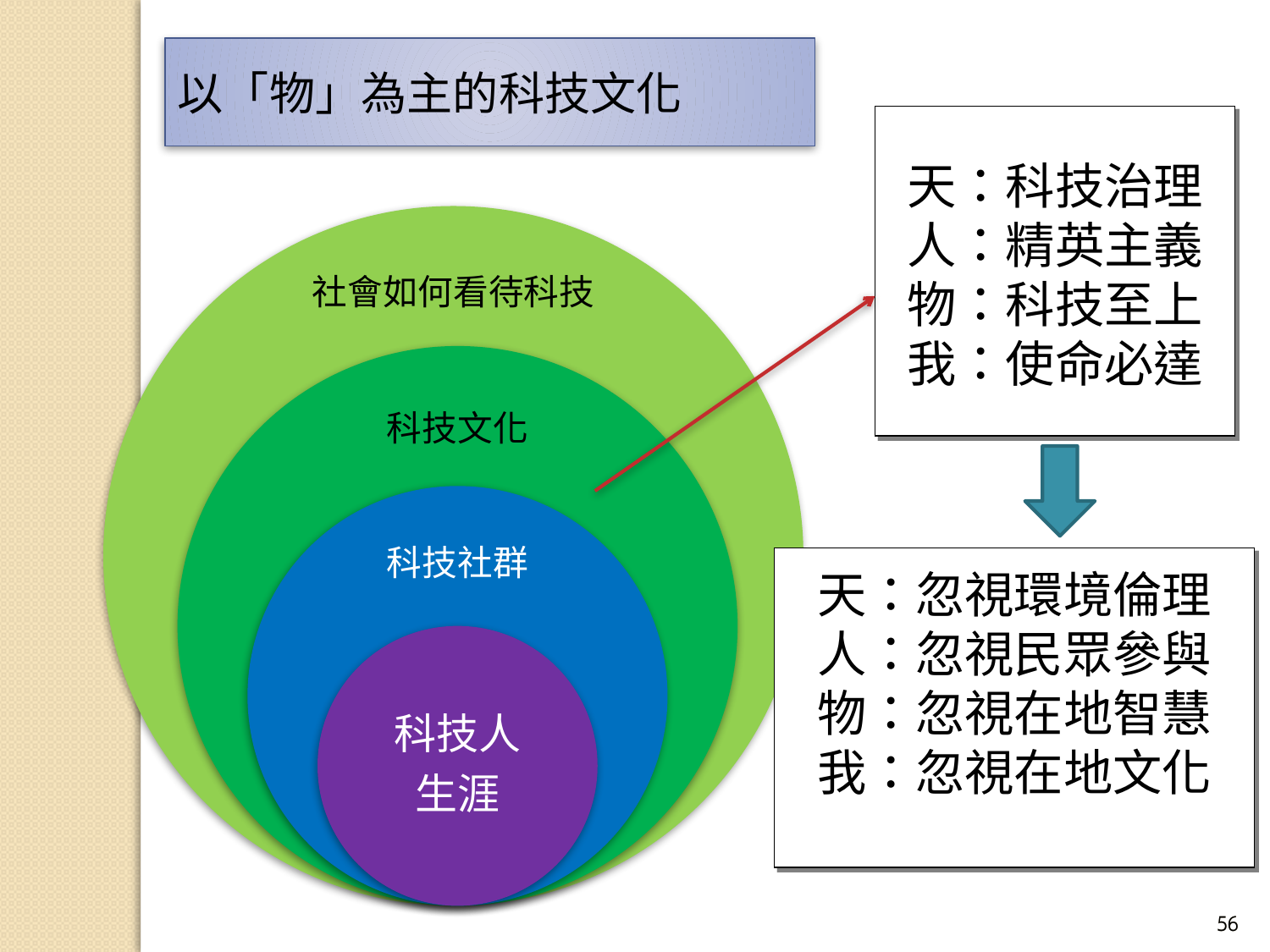

以「物」為主的科技文化
天：科技治理
人：精英主義
物：科技至上
我：使命必達

社會如何看待科技
科技文化
科技社群
科技人
生涯

天：忽視環境倫理
人：忽視民眾參與
物：忽視在地智慧
我：忽視在地文化

56
56